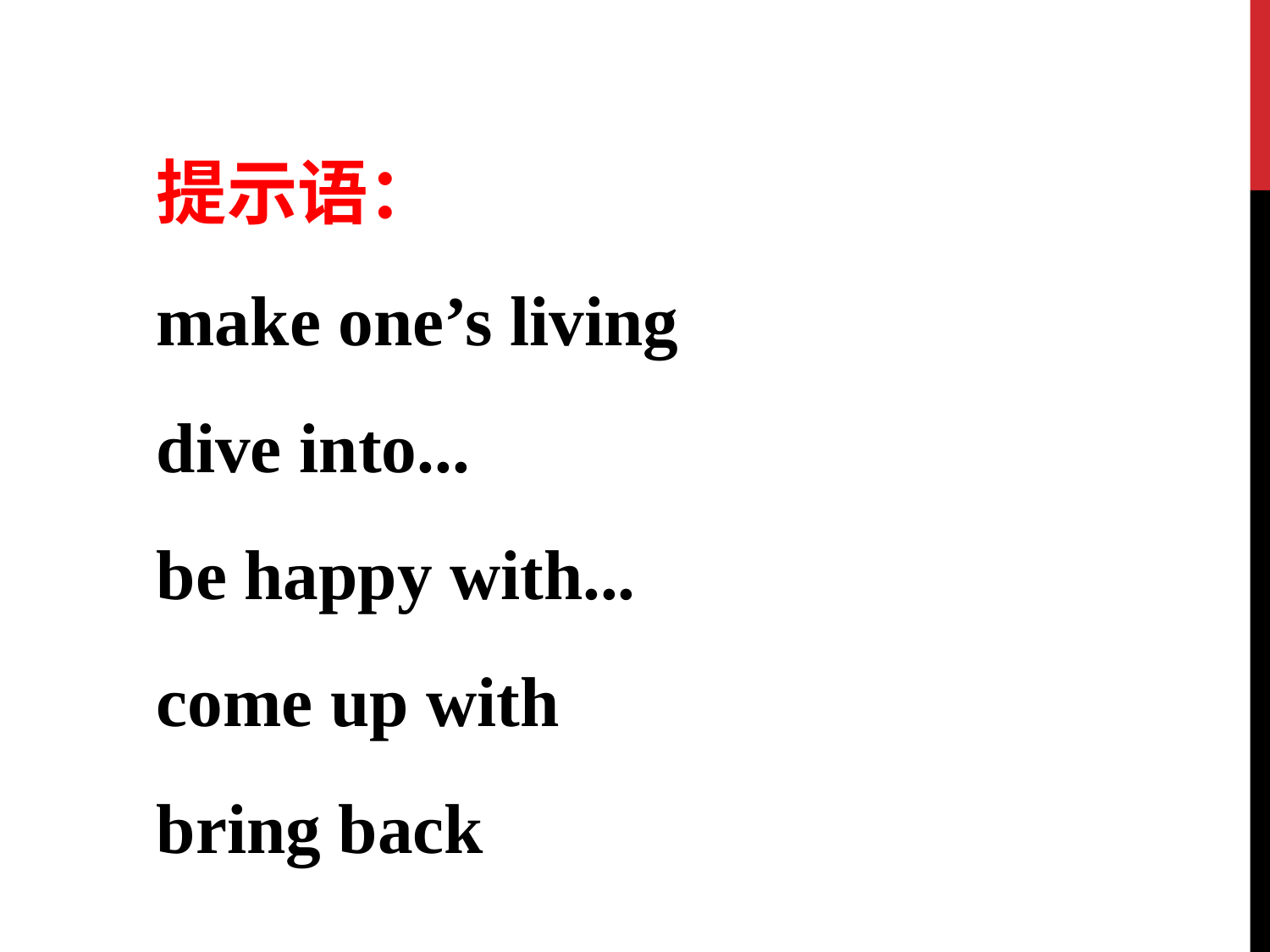

提示语：
make one’s living
dive into...
be happy with...
come up with
bring back